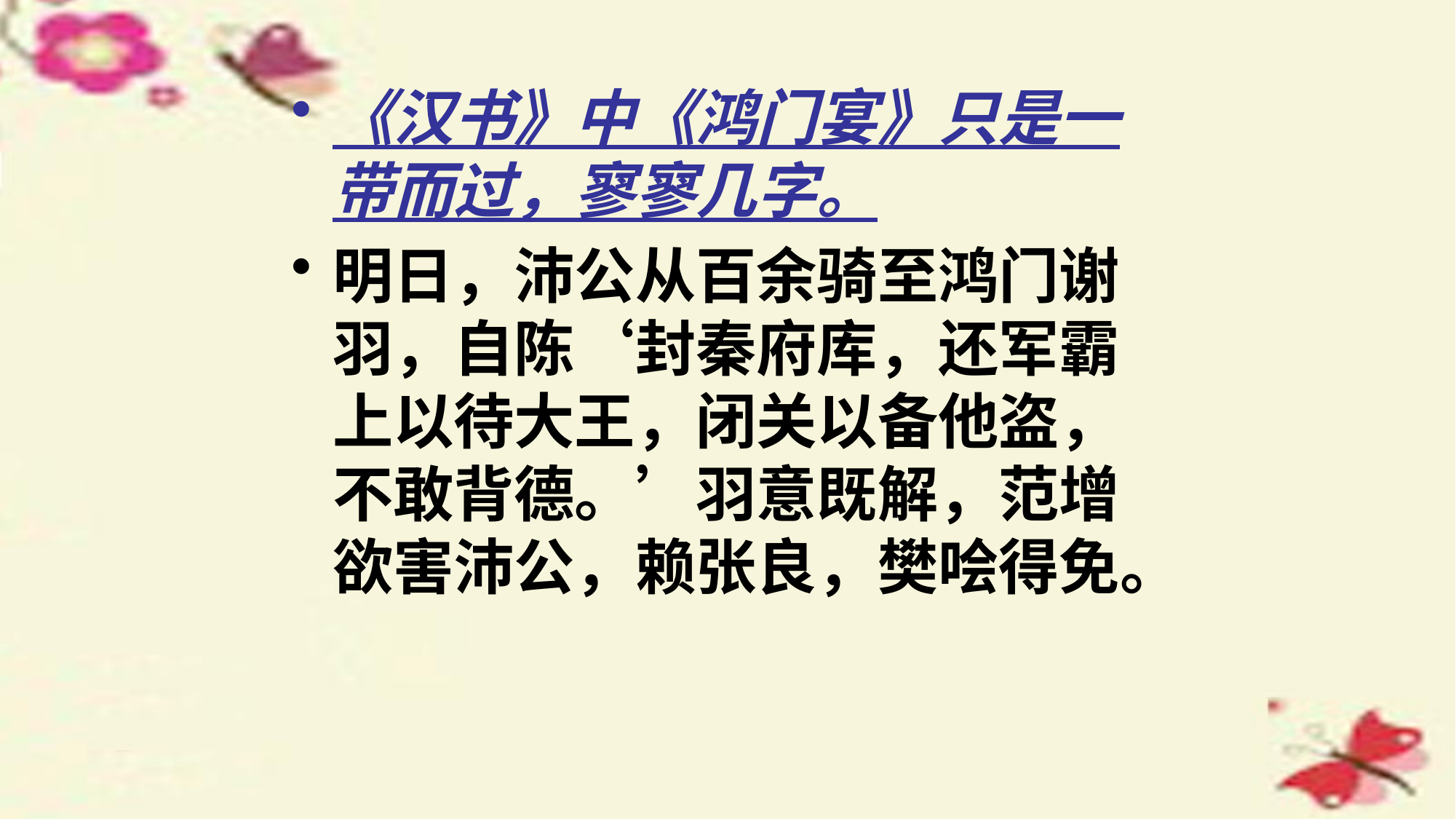

《汉书》中《鸿门宴》只是一带而过，寥寥几字。
明日，沛公从百余骑至鸿门谢羽，自陈‘封秦府库，还军霸上以待大王，闭关以备他盗，不敢背德。’羽意既解，范增欲害沛公，赖张良，樊哙得免。